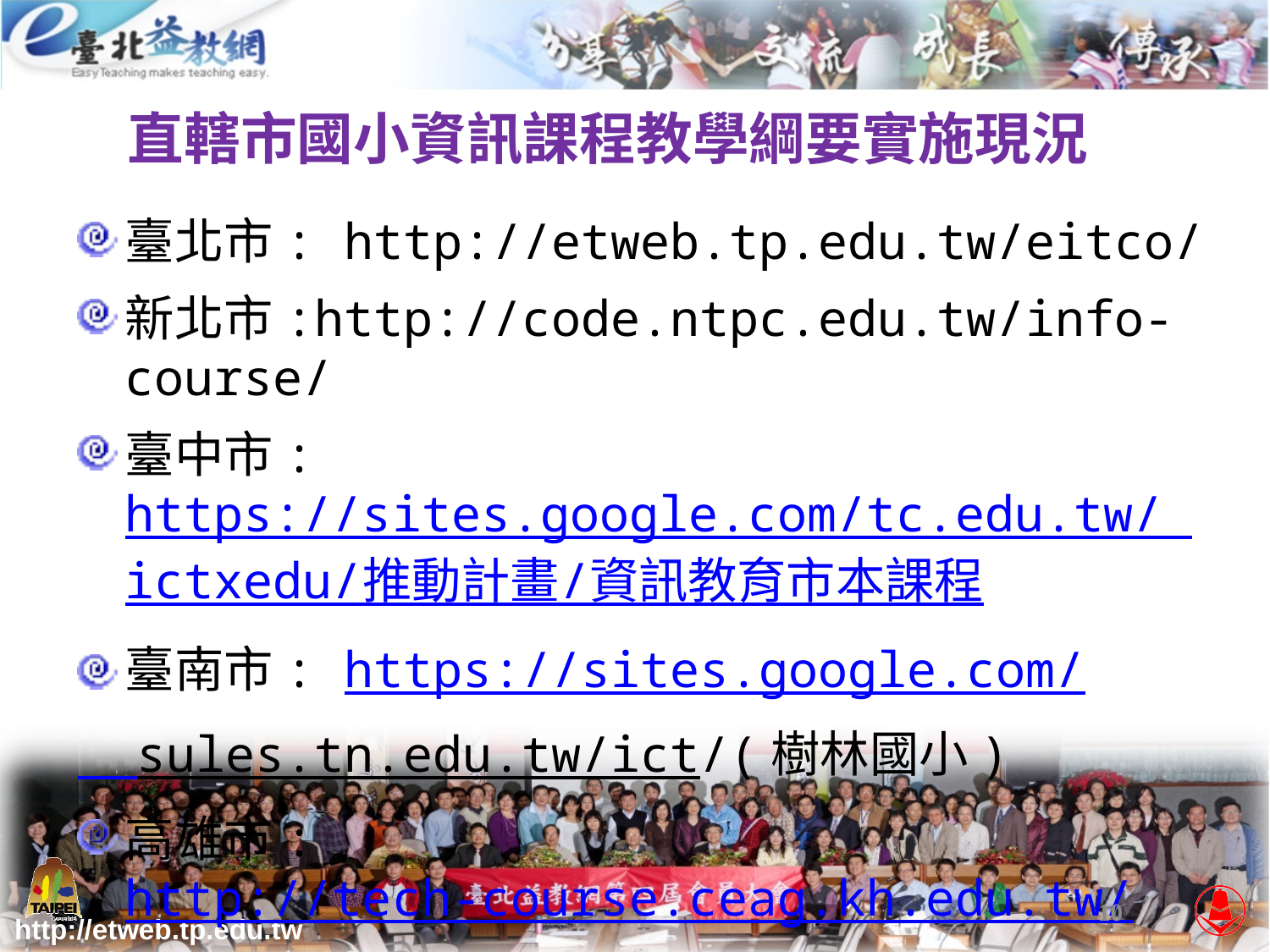

# 直轄市國小資訊課程教學綱要實施現況
臺北市: http://etweb.tp.edu.tw/eitco/
新北市:http://code.ntpc.edu.tw/info-course/
臺中市:https://sites.google.com/tc.edu.tw/ ictxedu/推動計畫/資訊教育市本課程
臺南市: https://sites.google.com/
  sules.tn.edu.tw/ict/(樹林國小)
高雄市: http://tech-course.ceag.kh.edu.tw/
10